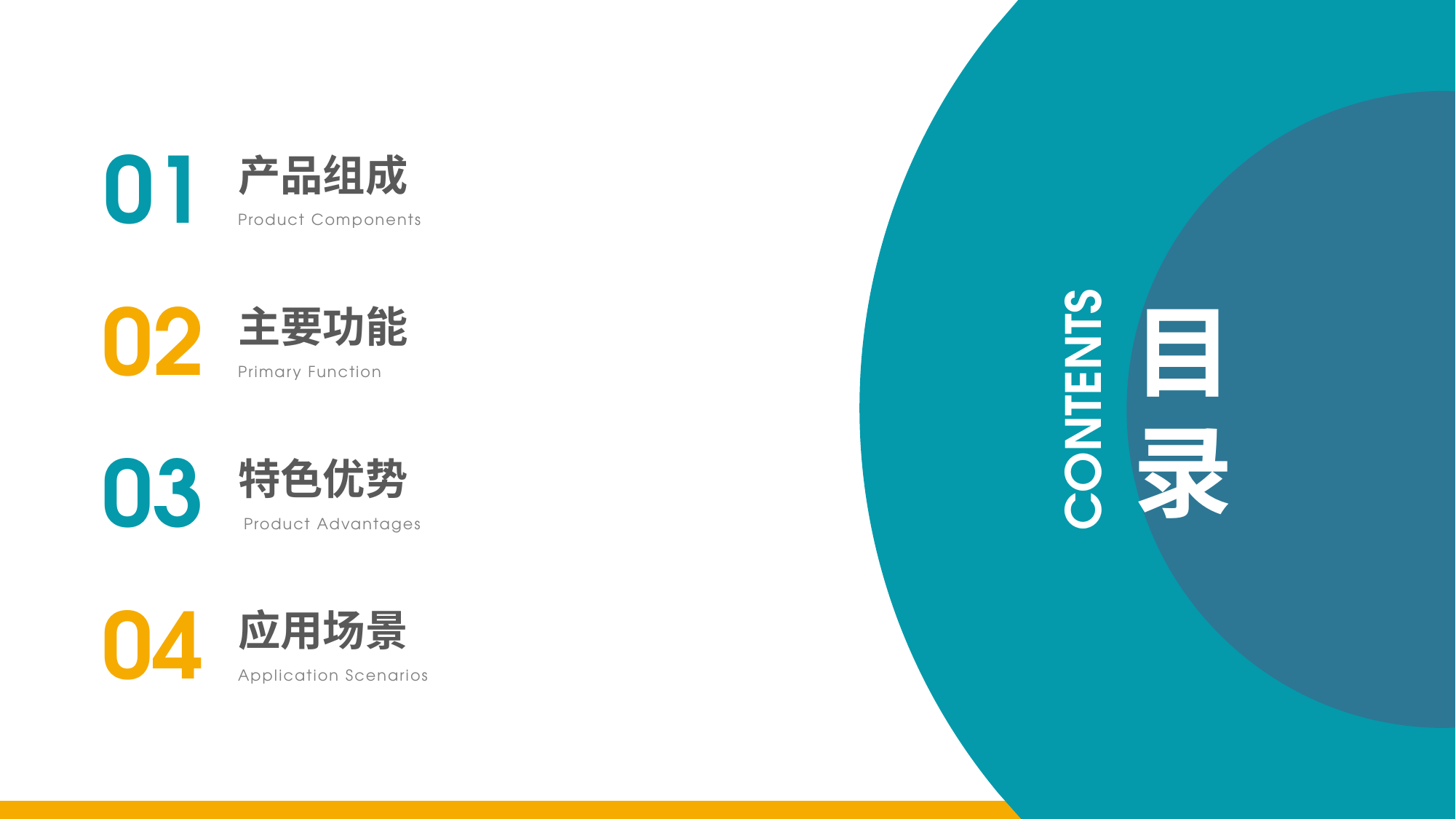

CONTENTS
目
录
01
产品组成
Product Components
02
主要功能
Primary Function
03
特色优势
 Product Advantages
04
应用场景
Application Scenarios